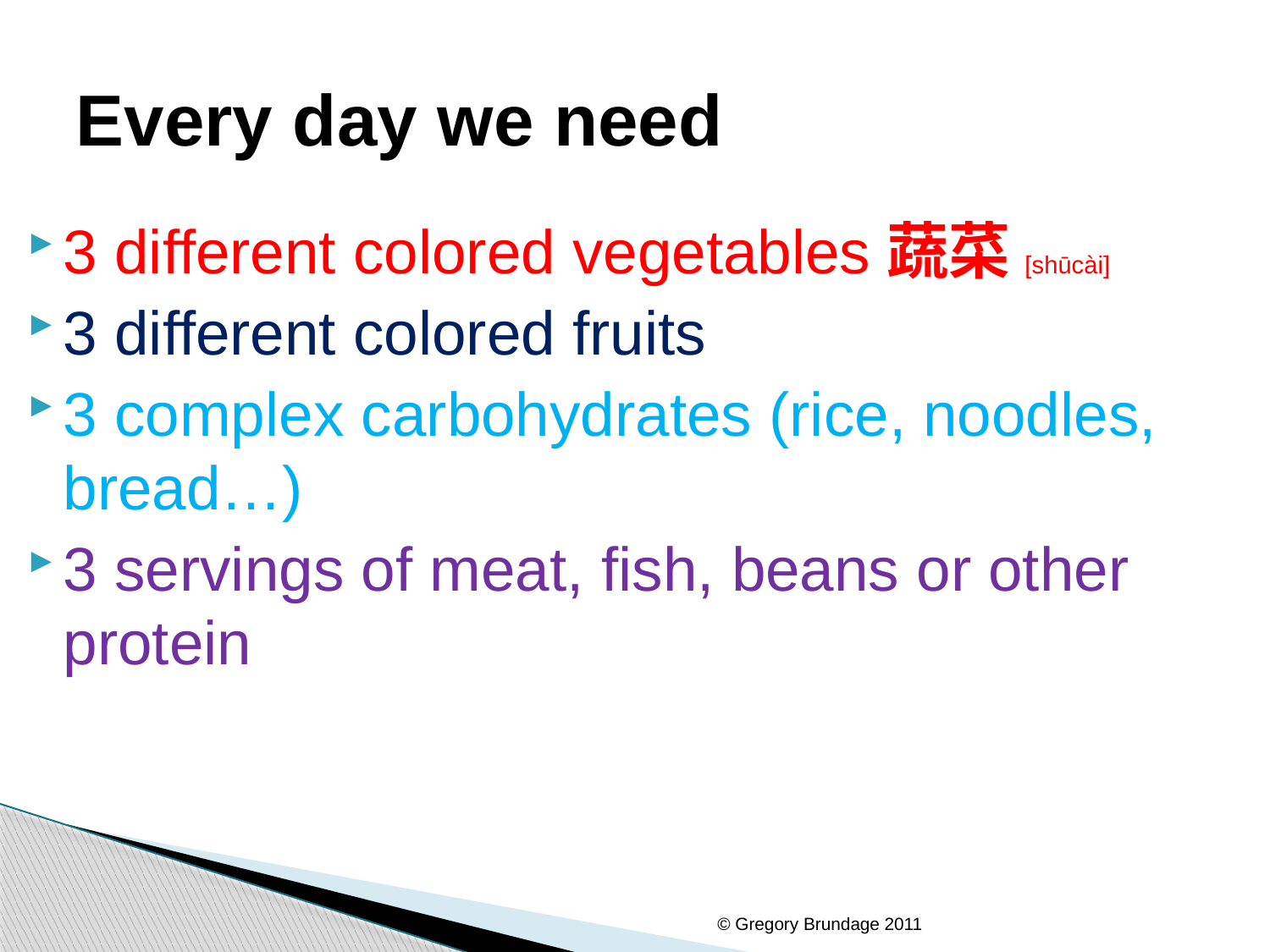

# Every day we need
3 different colored vegetables蔬菜[shūcài]
3 different colored fruits
3 complex carbohydrates (rice, noodles, bread…)
3 servings of meat, fish, beans or other protein

© Gregory Brundage 2011